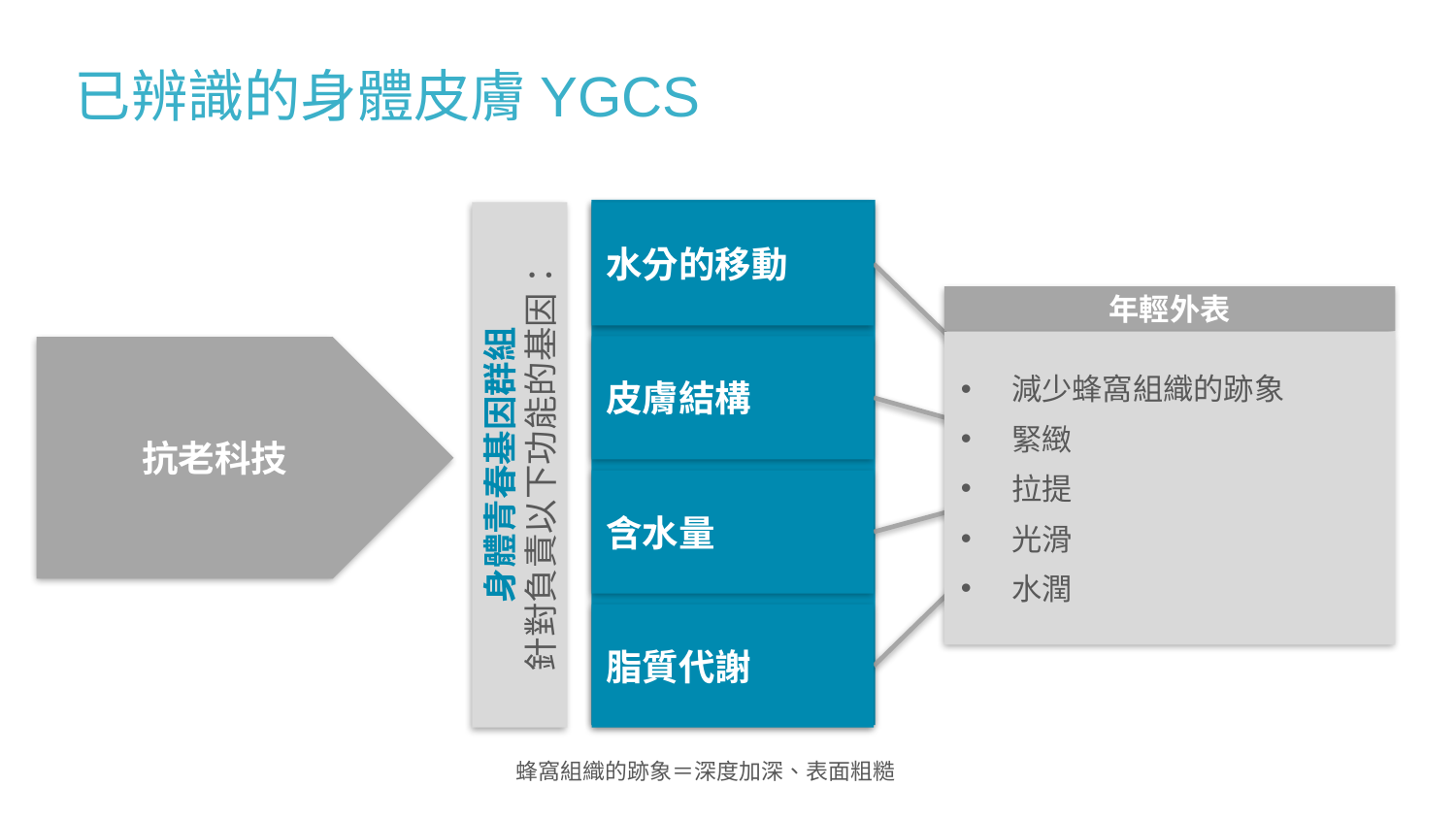

已辨識的身體皮膚YGCS

水分的移動
皮膚結構
含水量
脂質代謝
身體青春基因群組
針對負責以下功能的基因：
年輕外表
減少蜂窩組織的跡象
緊緻
拉提
光滑
水潤
抗老科技
蜂窩組織的跡象＝深度加深、表面粗糙